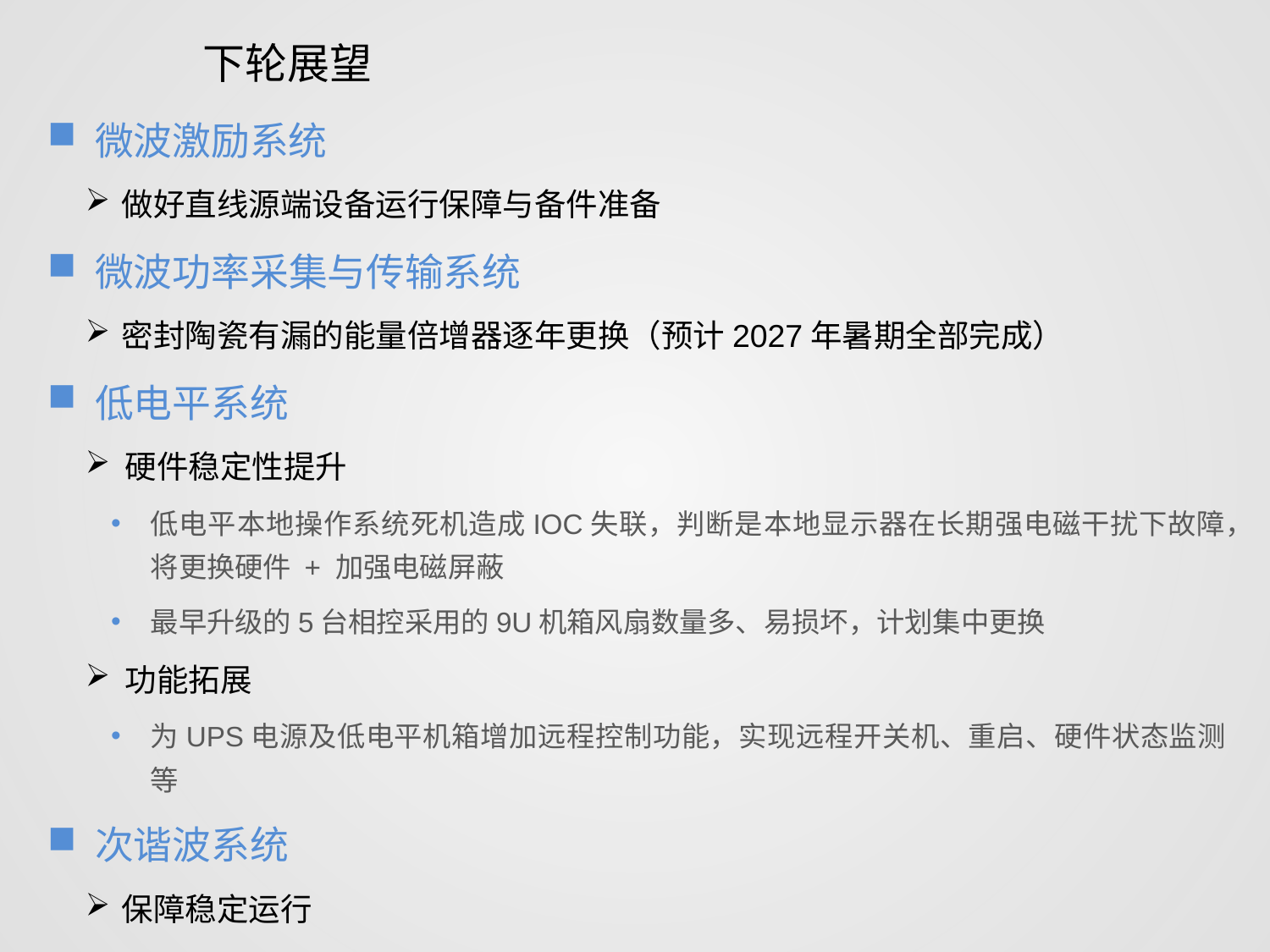

下轮展望
微波激励系统
做好直线源端设备运行保障与备件准备
微波功率采集与传输系统
密封陶瓷有漏的能量倍增器逐年更换（预计2027年暑期全部完成）
低电平系统
硬件稳定性提升
低电平本地操作系统死机造成IOC失联，判断是本地显示器在长期强电磁干扰下故障，将更换硬件 + 加强电磁屏蔽
最早升级的5台相控采用的9U机箱风扇数量多、易损坏，计划集中更换
功能拓展
为UPS电源及低电平机箱增加远程控制功能，实现远程开关机、重启、硬件状态监测等
次谐波系统
保障稳定运行